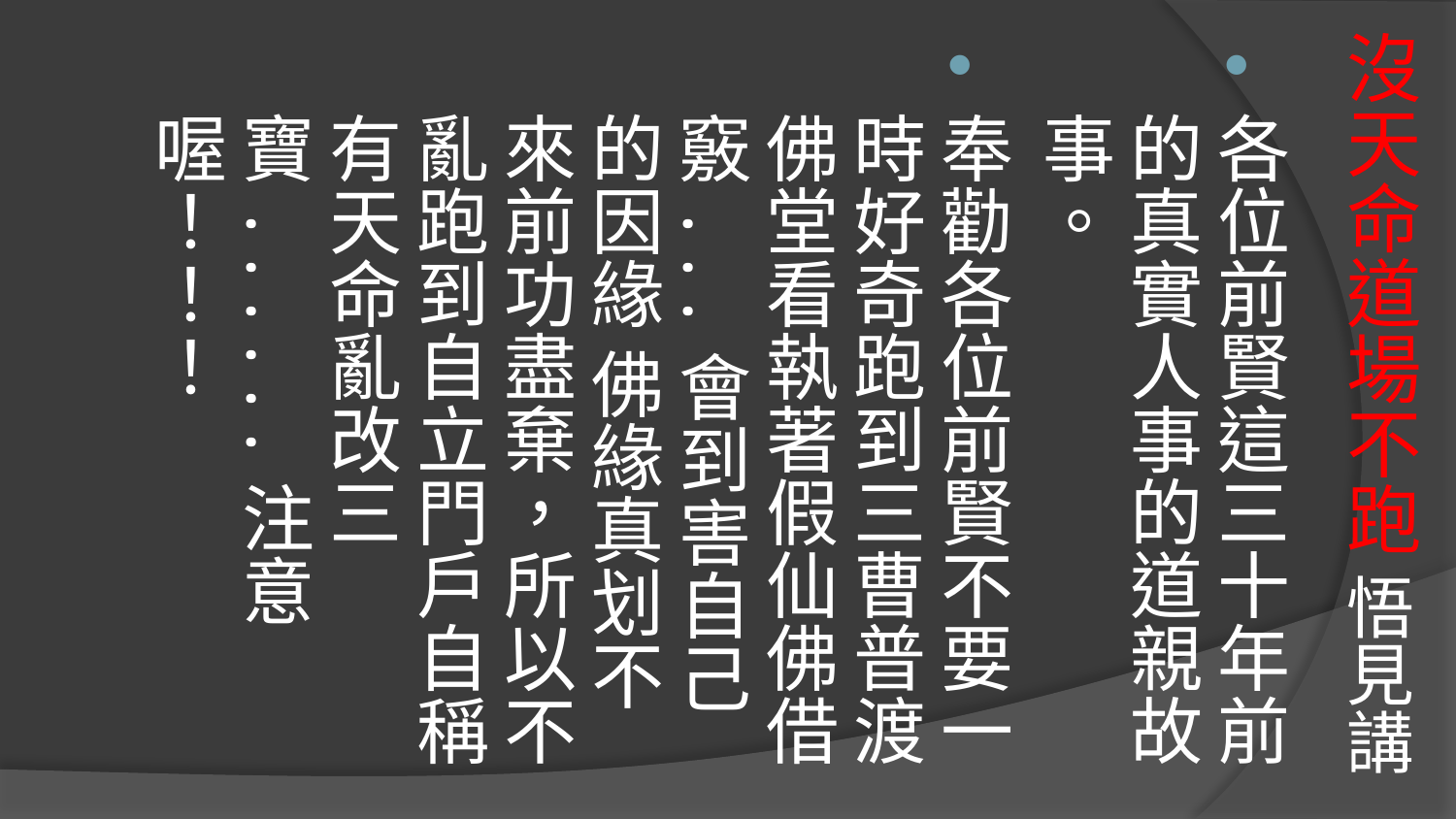

# 沒天命道場不跑 悟見講
各位前賢這三十年前的真實人事的道親故事。
奉勸各位前賢不要一時好奇跑到三曹普渡佛堂看執著假仙佛借竅...會到害自己的因緣 佛緣真划不來前功盡棄，所以不亂跑到自立門戶自稱有天命亂改三寶......注意喔！！！